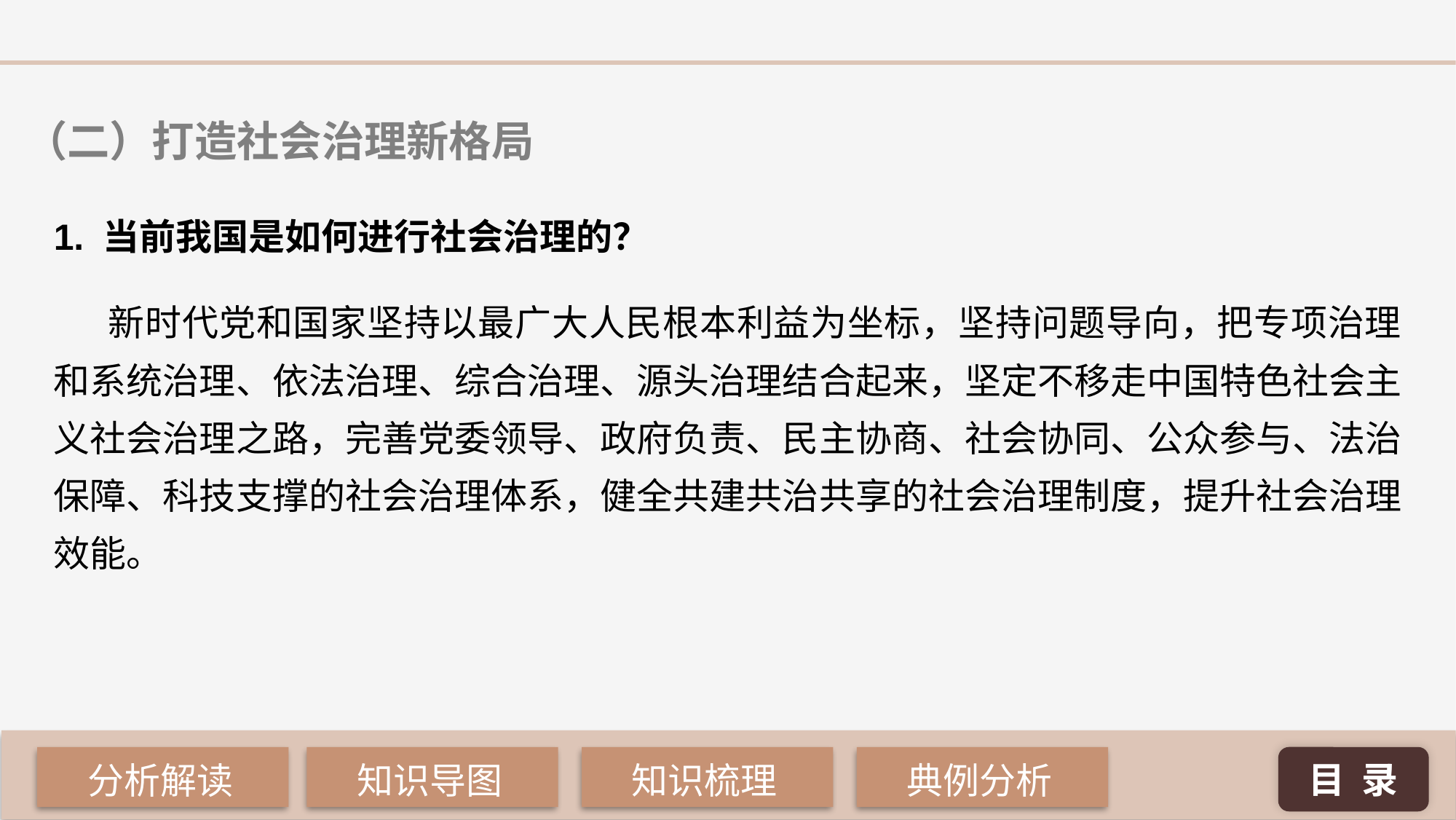

（二）打造社会治理新格局
1. 当前我国是如何进行社会治理的？
新时代党和国家坚持以最广大人民根本利益为坐标，坚持问题导向，把专项治理和系统治理、依法治理、综合治理、源头治理结合起来，坚定不移走中国特色社会主义社会治理之路，完善党委领导、政府负责、民主协商、社会协同、公众参与、法治保障、科技支撑的社会治理体系，健全共建共治共享的社会治理制度，提升社会治理效能。